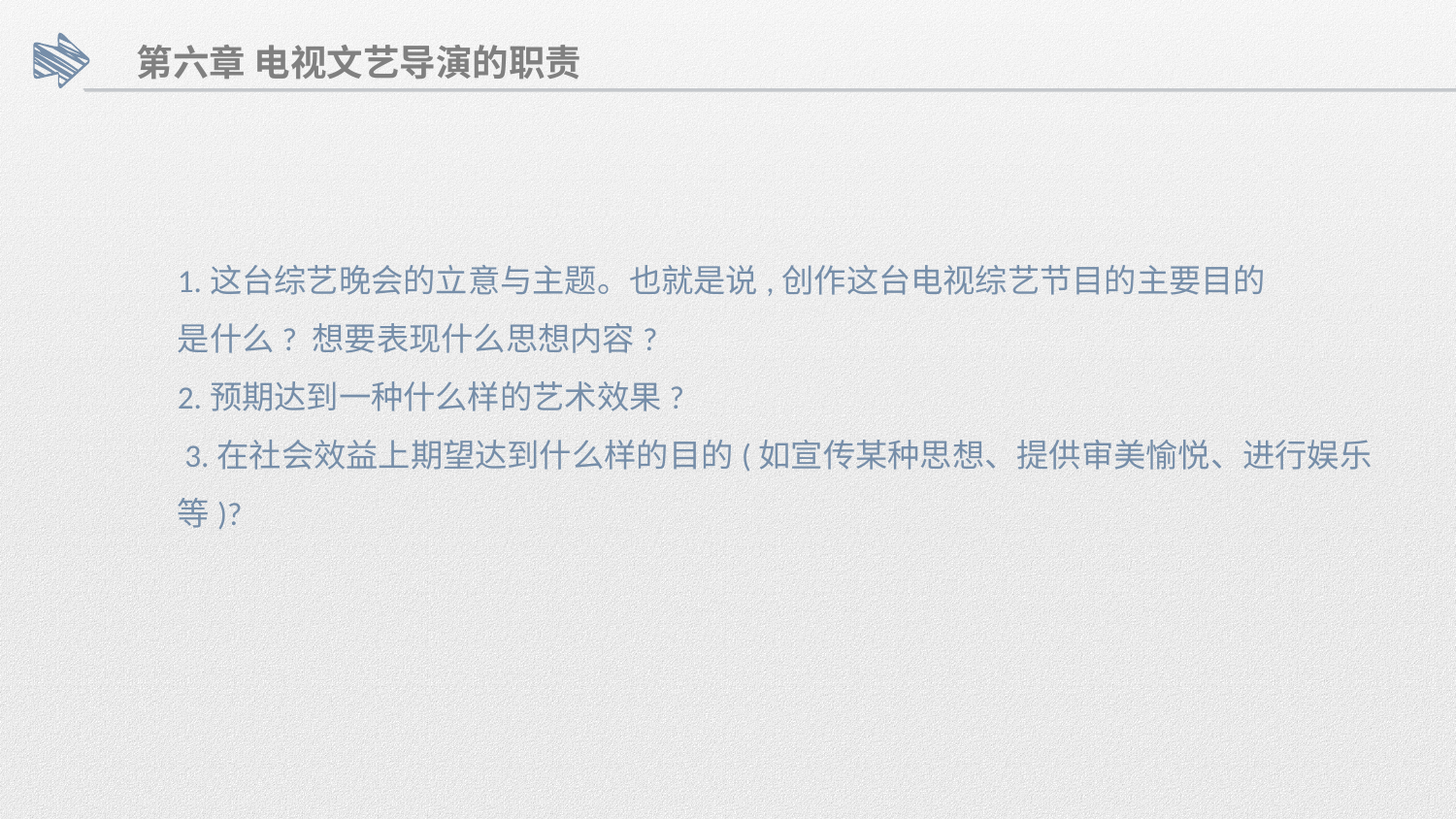

第六章 电视文艺导演的职责
1.这台综艺晚会的立意与主题。也就是说,创作这台电视综艺节目的主要目的
是什么? 想要表现什么思想内容?
2.预期达到一种什么样的艺术效果?
 3.在社会效益上期望达到什么样的目的(如宣传某种思想、提供审美愉悦、进行娱乐
等)?